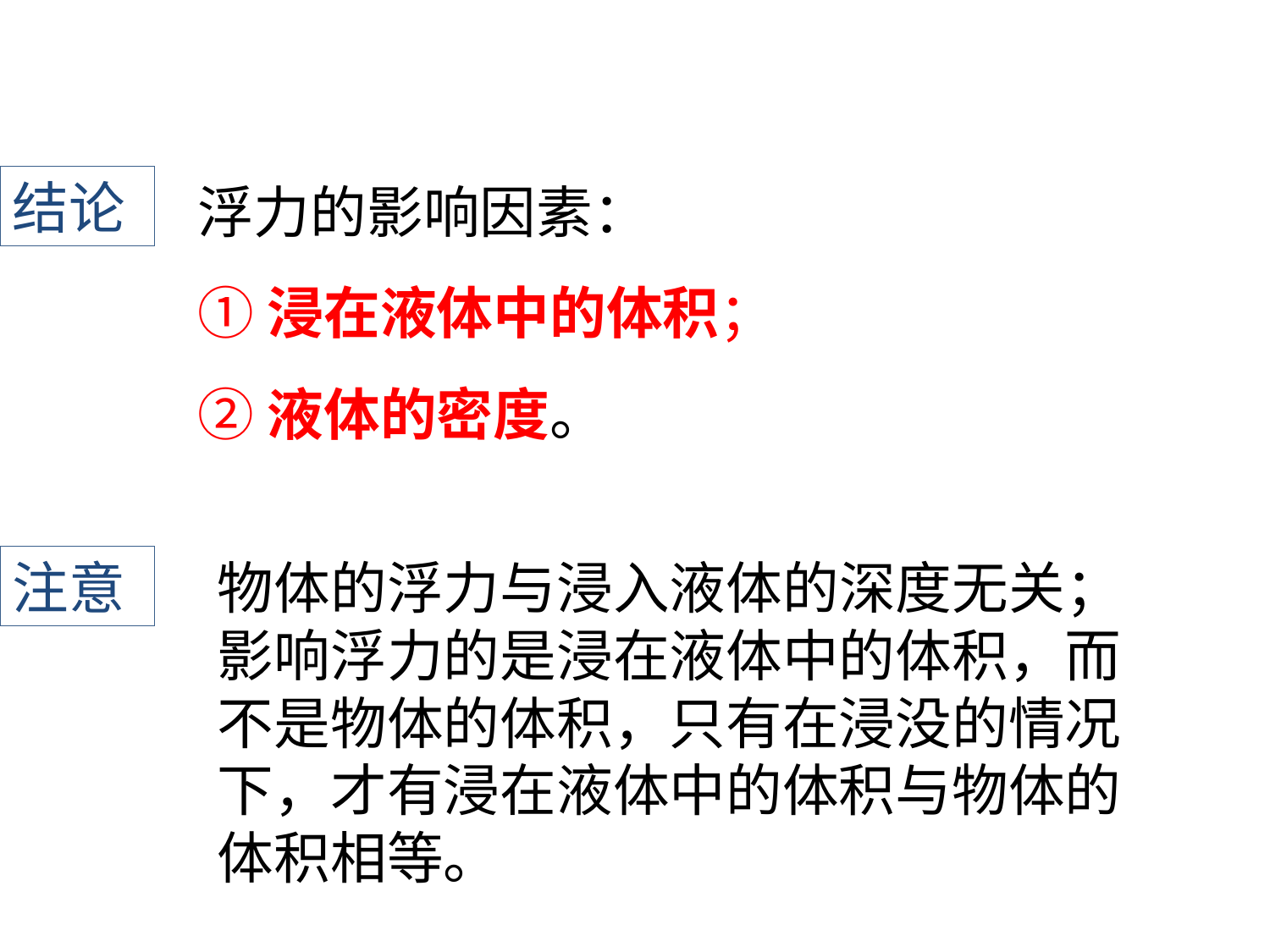

浮力的影响因素：
①浸在液体中的体积；
②液体的密度。
结论
注意
物体的浮力与浸入液体的深度无关；
影响浮力的是浸在液体中的体积，而不是物体的体积，只有在浸没的情况下，才有浸在液体中的体积与物体的体积相等。